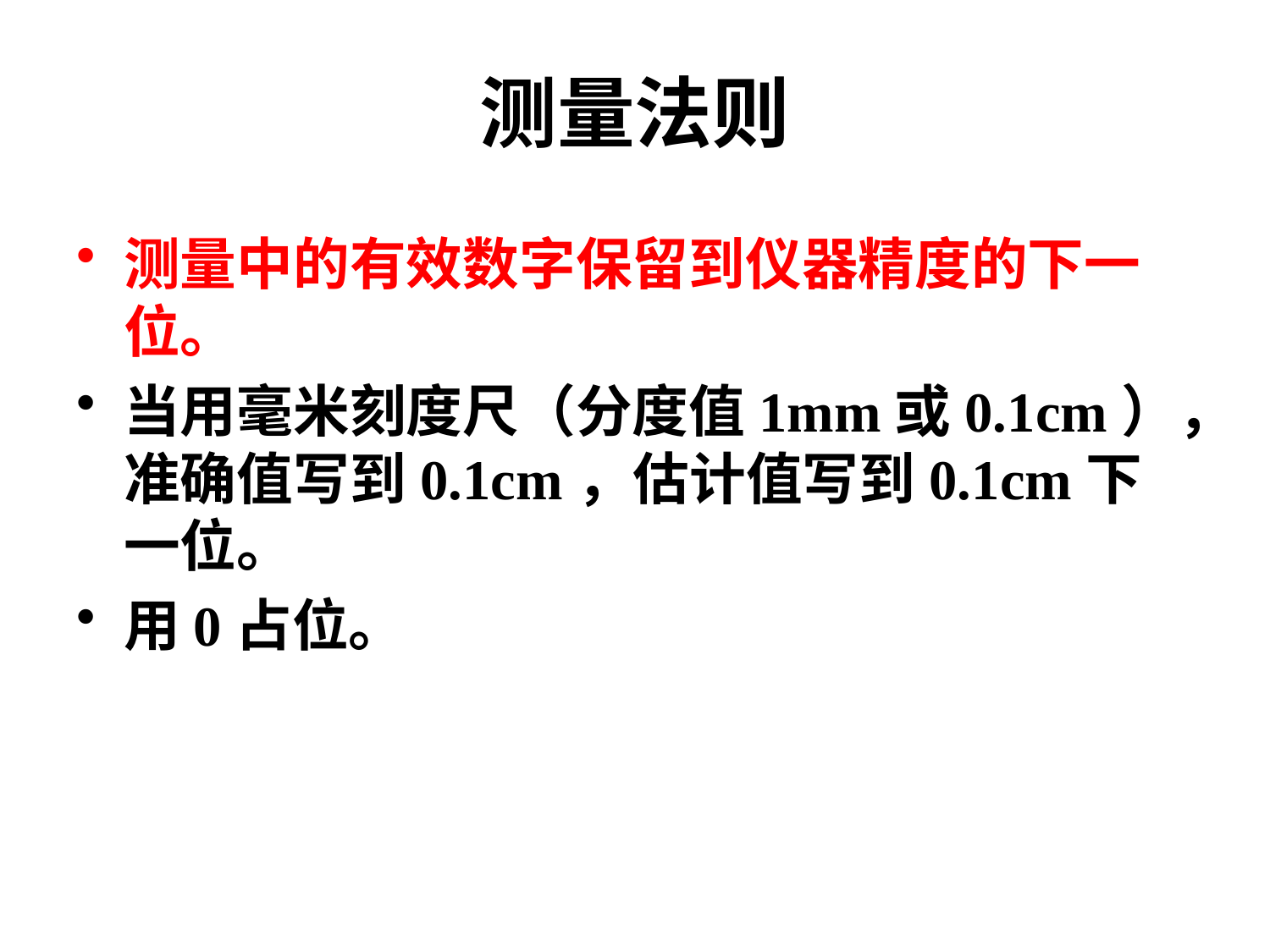

# 测量法则
测量中的有效数字保留到仪器精度的下一位。
当用毫米刻度尺（分度值1mm或0.1cm），准确值写到0.1cm，估计值写到0.1cm下一位。
用0占位。